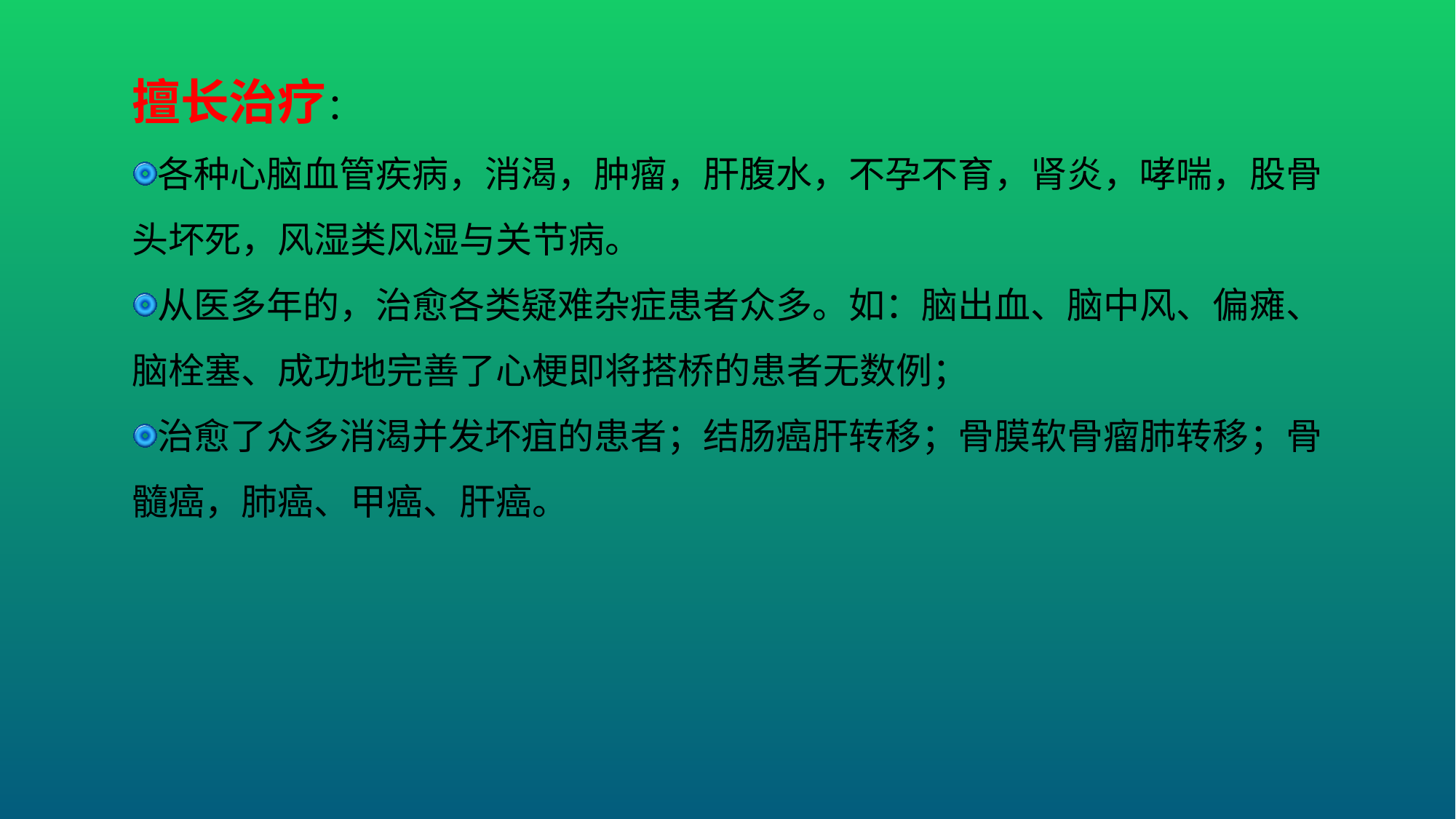

擅长治疗：
各种心脑血管疾病，消渴，肿瘤，肝腹水，不孕不育，肾炎，哮喘，股骨头坏死，风湿类风湿与关节病。
从医多年的，治愈各类疑难杂症患者众多。如：脑出血、脑中风、偏瘫、脑栓塞、成功地完善了心梗即将搭桥的患者无数例；
治愈了众多消渴并发坏疽的患者；结肠癌肝转移；骨膜软骨瘤肺转移；骨髓癌，肺癌、甲癌、肝癌。